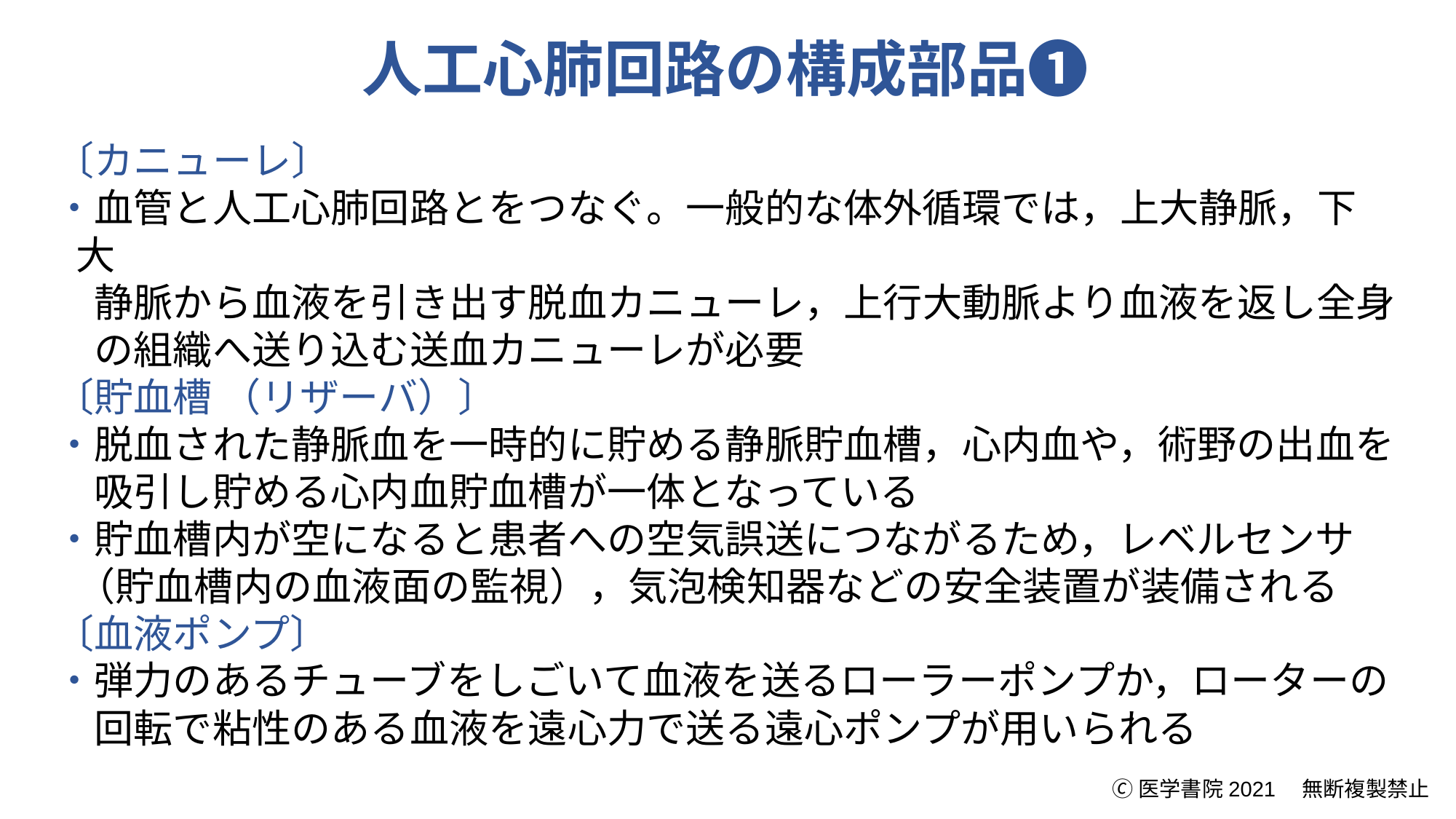

人工心肺回路の構成部品➊
〔カニューレ〕
・血管と人工心肺回路とをつなぐ。一般的な体外循環では，上大静脈，下大
　静脈から血液を引き出す脱血カニューレ，上行大動脈より血液を返し全身
　の組織へ送り込む送血カニューレが必要
〔貯血槽 （リザーバ）〕
・脱血された静脈血を一時的に貯める静脈貯血槽，心内血や，術野の出血を
　吸引し貯める心内血貯血槽が一体となっている
・貯血槽内が空になると患者への空気誤送につながるため，レベルセンサ（貯血槽内の血液面の監視），気泡検知器などの安全装置が装備される
〔血液ポンプ〕
・弾力のあるチューブをしごいて血液を送るローラーポンプか，ローターの
　回転で粘性のある血液を遠心力で送る遠心ポンプが用いられる
🄫医学書院2021　無断複製禁止